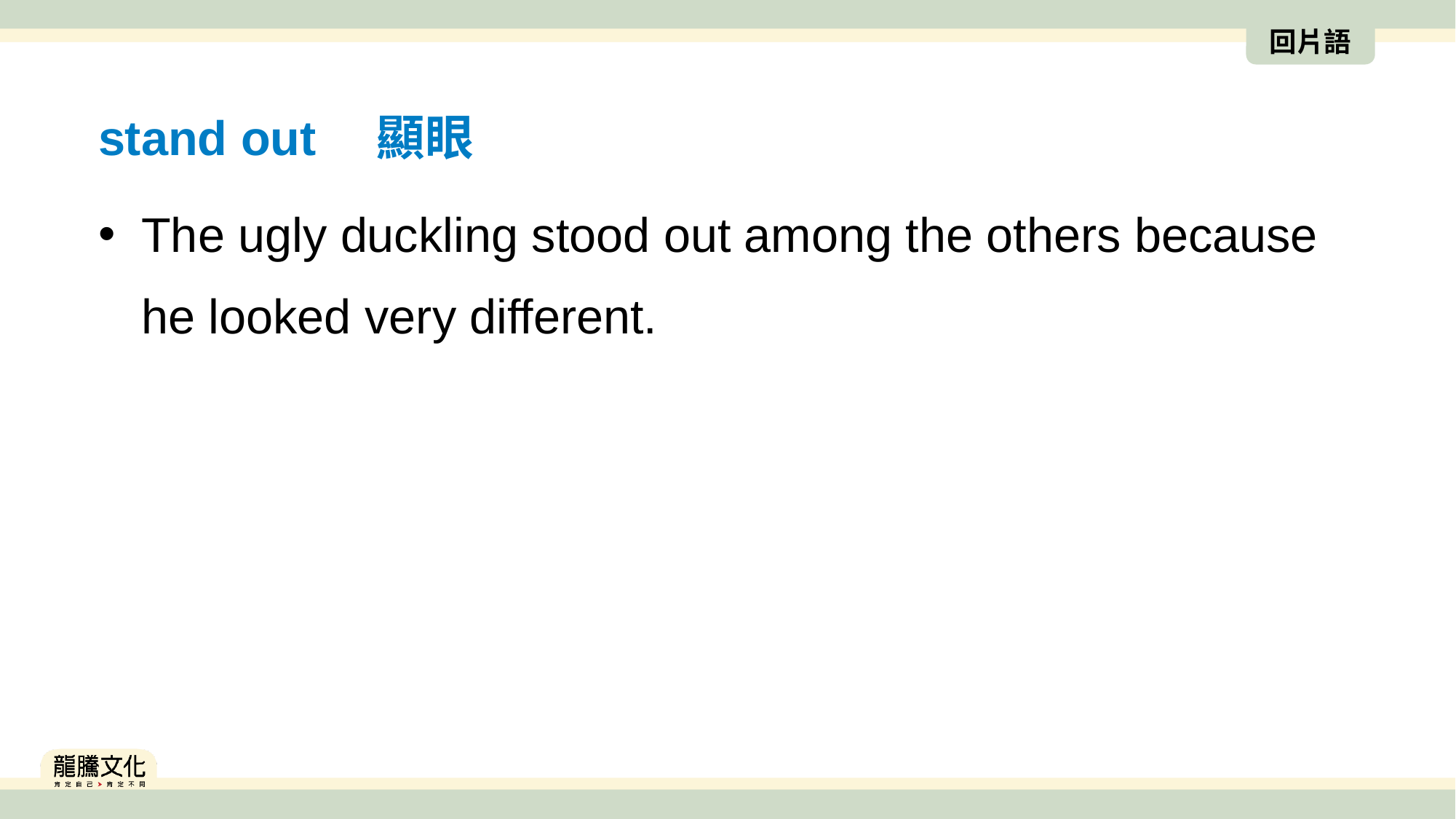

回片語
stand out　顯眼
The ugly duckling stood out among the others because he looked very different.